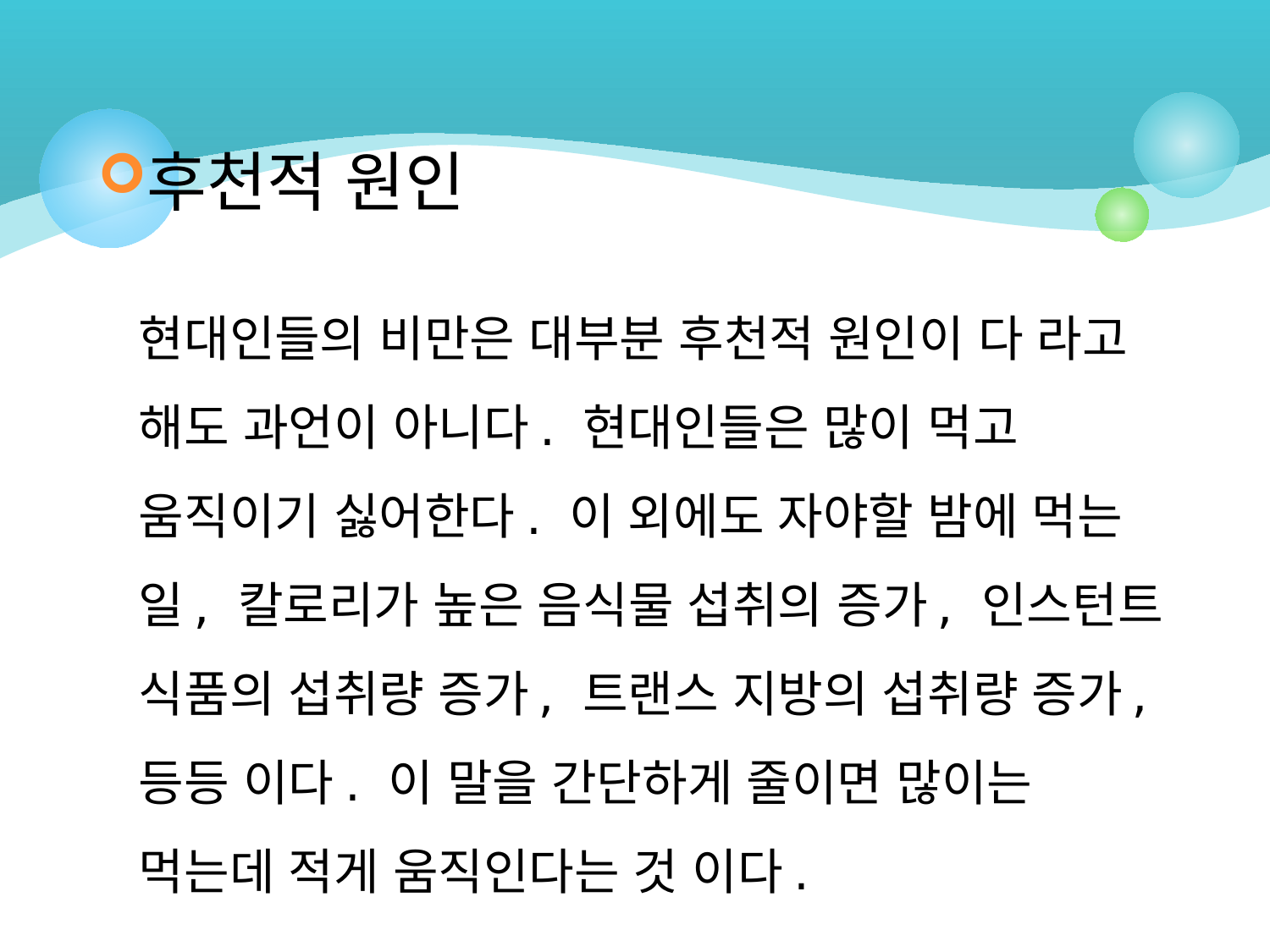

후천적 원인
현대인들의 비만은 대부분 후천적 원인이 다 라고 해도 과언이 아니다. 현대인들은 많이 먹고 움직이기 싫어한다. 이 외에도 자야할 밤에 먹는 일, 칼로리가 높은 음식물 섭취의 증가, 인스턴트 식품의 섭취량 증가, 트랜스 지방의 섭취량 증가, 등등 이다. 이 말을 간단하게 줄이면 많이는 먹는데 적게 움직인다는 것 이다.